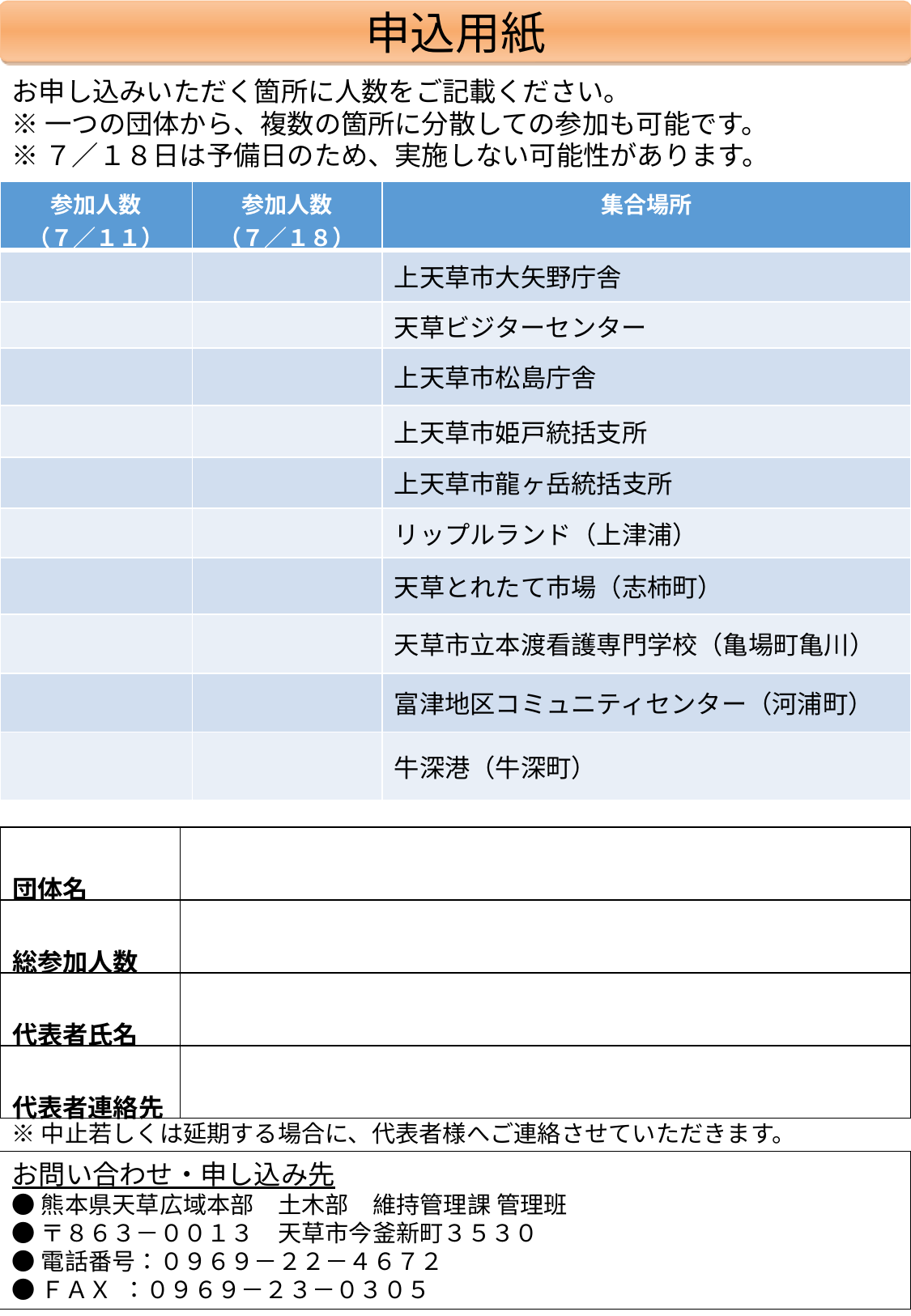

申込用紙
お申し込みいただく箇所に人数をご記載ください。
※一つの団体から、複数の箇所に分散しての参加も可能です。
※７／１８日は予備日のため、実施しない可能性があります。
| 参加人数 （７／１１） | 参加人数 （７／１８） | 集合場所 |
| --- | --- | --- |
|  |  | 上天草市大矢野庁舎 |
|  |  | 天草ビジターセンター |
|  |  | 上天草市松島庁舎 |
|  |  | 上天草市姫戸統括支所 |
|  |  | 上天草市龍ヶ岳統括支所 |
|  |  | リップルランド（上津浦） |
|  |  | 天草とれたて市場（志柿町） |
|  |  | 天草市立本渡看護専門学校（亀場町亀川） |
|  |  | 富津地区コミュニティセンター（河浦町） |
|  |  | 牛深港（牛深町） |
| 団体名 |  |
| --- | --- |
| 総参加人数 |  |
| 代表者氏名 |  |
| 代表者連絡先 |  |
※中止若しくは延期する場合に、代表者様へご連絡させていただきます。
お問い合わせ・申し込み先
●熊本県天草広域本部　土木部　維持管理課 管理班
●〒８６３－００１３　天草市今釜新町３５３０
●電話番号：０９６９－２２－４６７２
●ＦＡＸ  ：０９６９－２３－０３０５